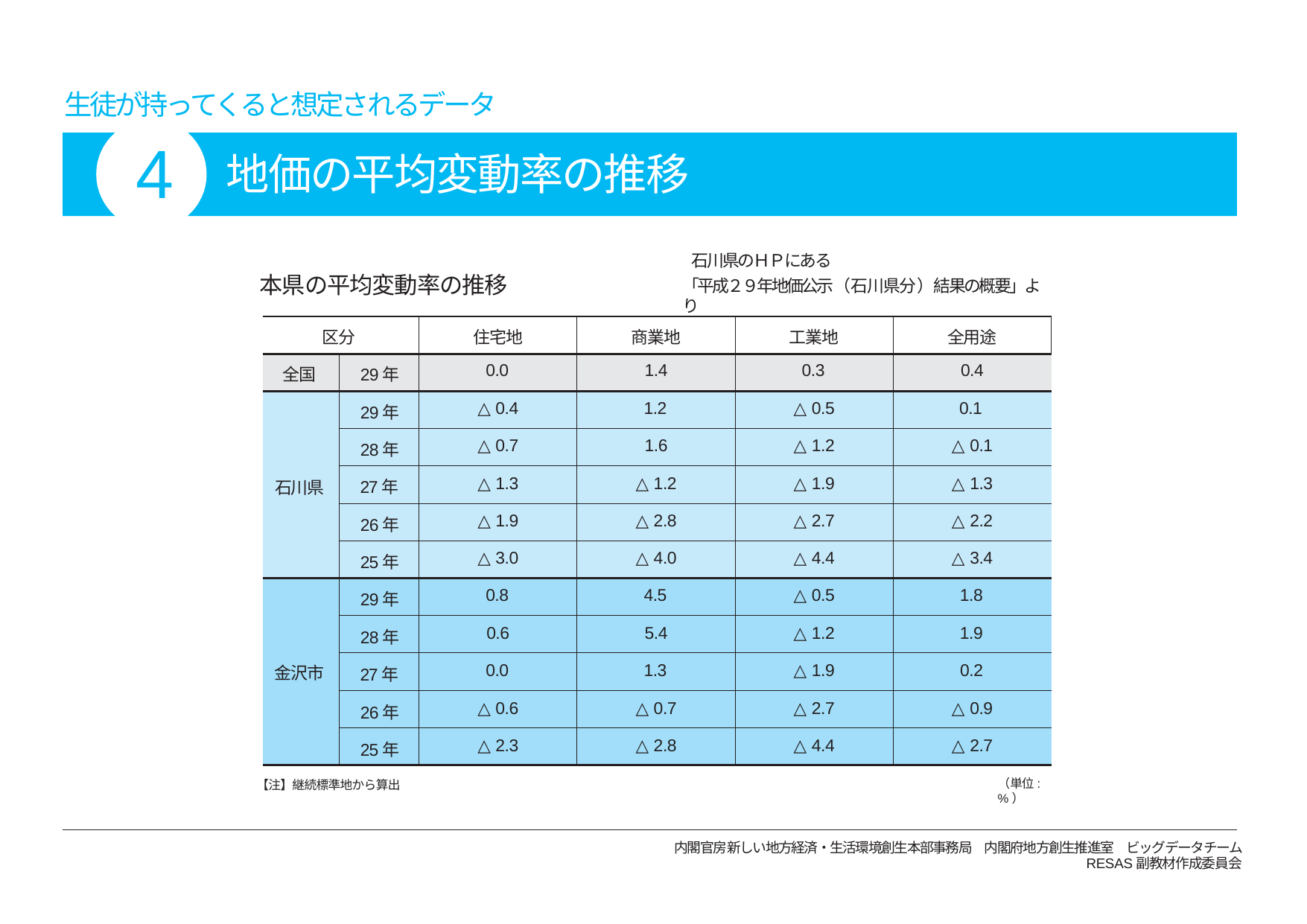

生徒が持ってくると想定されるデータ

# 4

地価の平均変動率の推移
石川県のＨＰにある
「平成２９年地価公示（石川県分）結果の概要」より
本県の平均変動率の推移
| 区分 |  | 住宅地 | 商業地 | 工業地 | 全用途 |
| --- | --- | --- | --- | --- | --- |
| 全国 | 29年 | 0.0 | 1.4 | 0.3 | 0.4 |
| 石川県 | 29年 | △ 0.4 | 1.2 | △ 0.5 | 0.1 |
|  | 28年 | △ 0.7 | 1.6 | △ 1.2 | △ 0.1 |
|  | 27年 | △ 1.3 | △ 1.2 | △ 1.9 | △ 1.3 |
|  | 26年 | △ 1.9 | △ 2.8 | △ 2.7 | △ 2.2 |
|  | 25年 | △ 3.0 | △ 4.0 | △ 4.4 | △ 3.4 |
| 金沢市 | 29年 | 0.8 | 4.5 | △ 0.5 | 1.8 |
|  | 28年 | 0.6 | 5.4 | △ 1.2 | 1.9 |
|  | 27年 | 0.0 | 1.3 | △ 1.9 | 0.2 |
|  | 26年 | △ 0.6 | △ 0.7 | △ 2.7 | △ 0.9 |
|  | 25年 | △ 2.3 | △ 2.8 | △ 4.4 | △ 2.7 |
（単位:%）
【注】継続標準地から算出

内閣官房新しい地方経済・生活環境創生本部事務局　内閣府地方創生推進室　ビッグデータチーム
RESAS副教材作成委員会